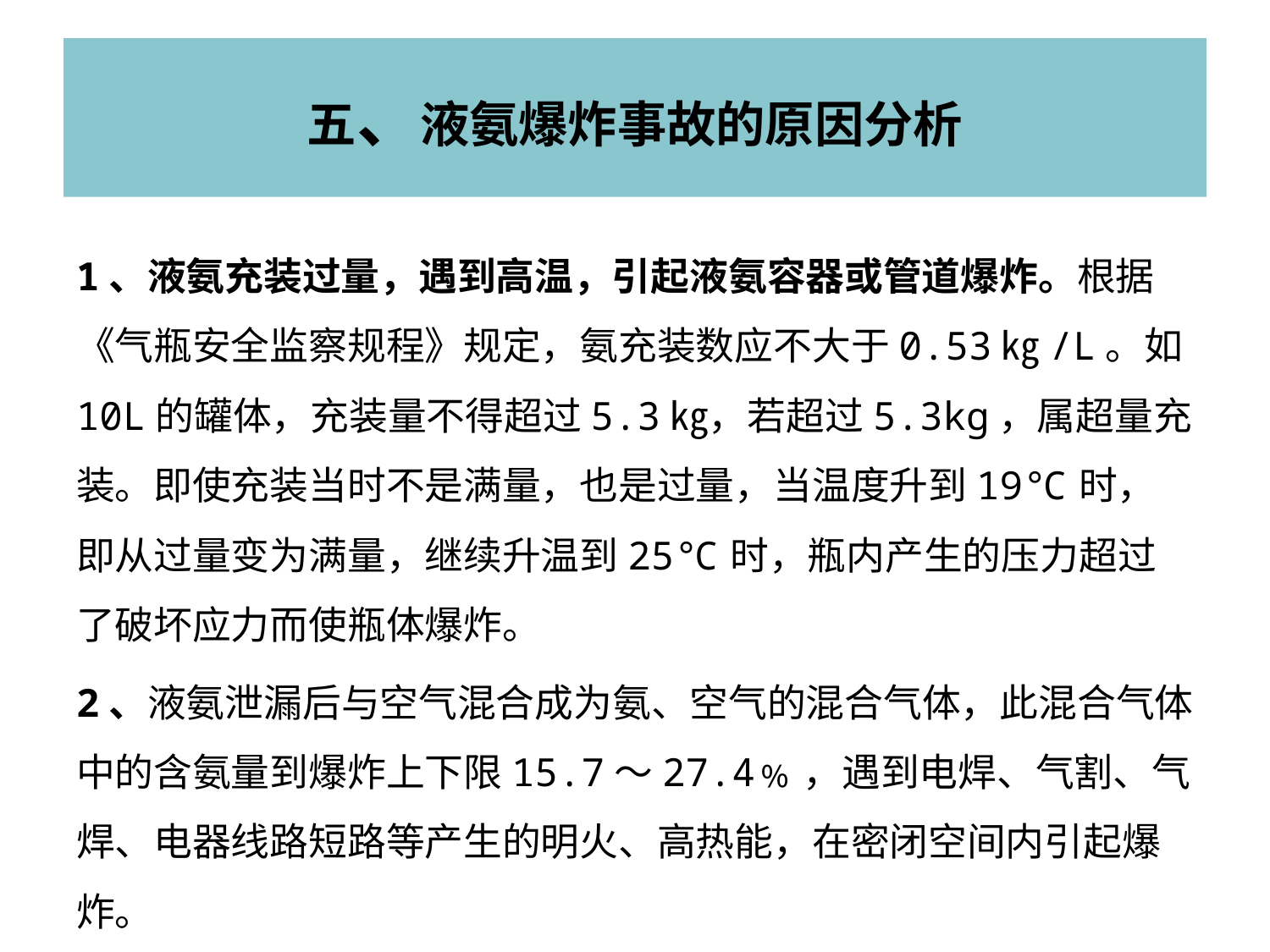

# 五、液氨爆炸事故的原因分析
1、液氨充装过量，遇到高温，引起液氨容器或管道爆炸。根据《气瓶安全监察规程》规定，氨充装数应不大于0.53㎏/L。如10L的罐体，充装量不得超过5.3㎏，若超过5.3kg，属超量充装。即使充装当时不是满量，也是过量，当温度升到19℃时，即从过量变为满量，继续升温到25℃时，瓶内产生的压力超过了破坏应力而使瓶体爆炸。
2、液氨泄漏后与空气混合成为氨、空气的混合气体，此混合气体中的含氨量到爆炸上下限15.7～27.4﹪，遇到电焊、气割、气焊、电器线路短路等产生的明火、高热能，在密闭空间内引起爆炸。

37